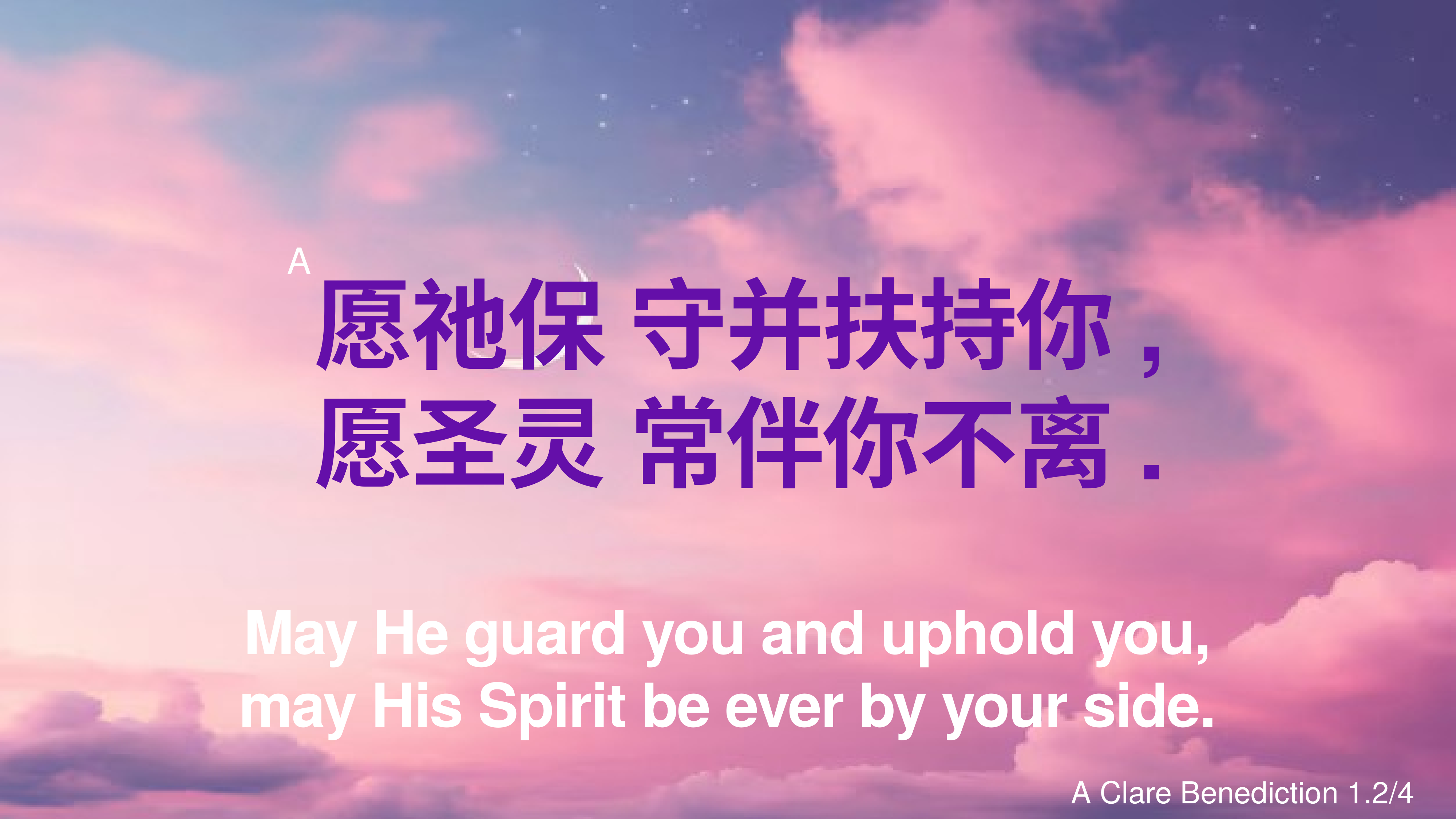

# 愿祂保 守并扶持你,
愿圣灵 常伴你不离.
A
May He guard you and uphold you,
may His Spirit be ever by your side.
A Clare Benediction 1.2/4